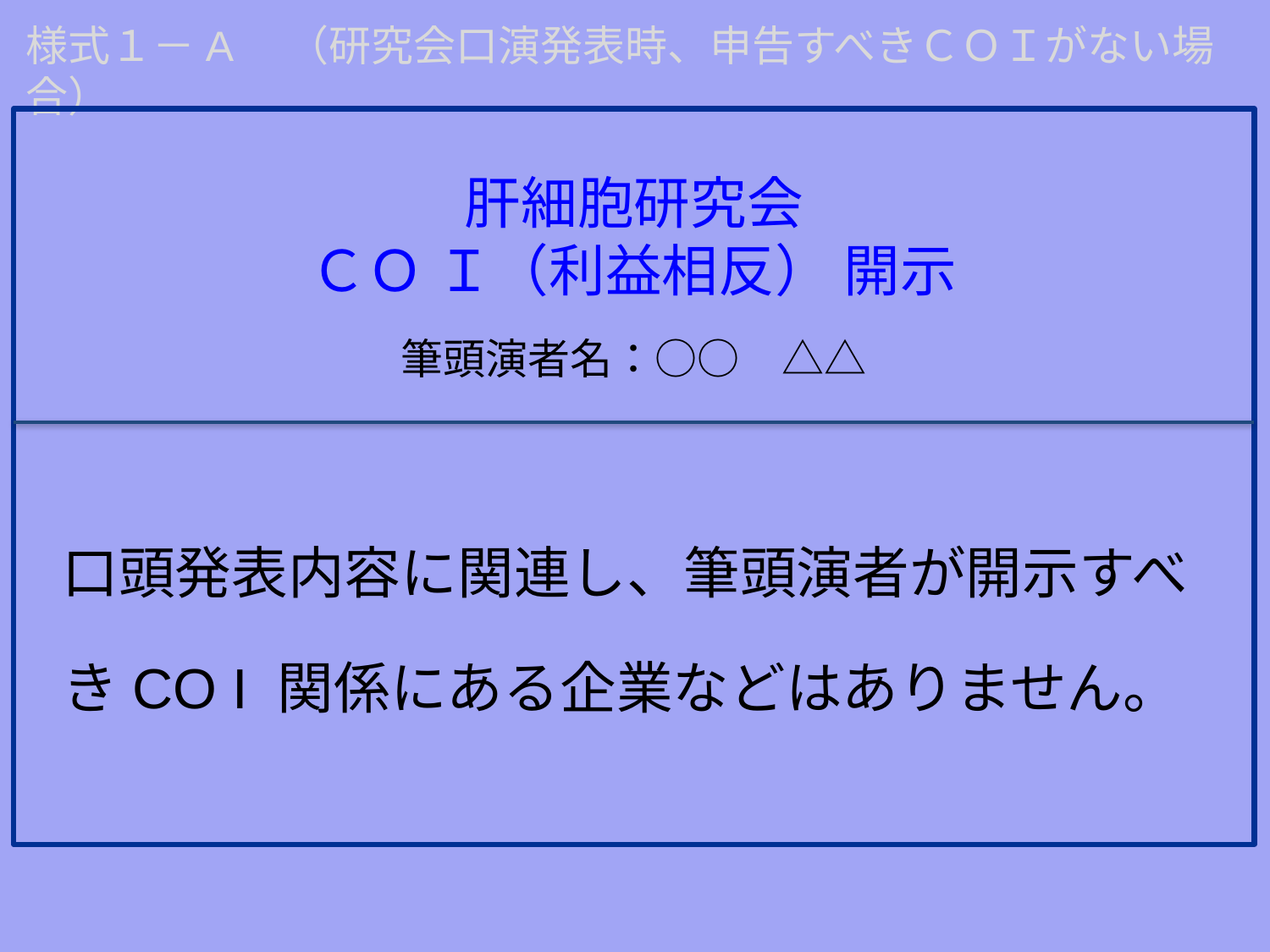

様式１－A　（研究会口演発表時、申告すべきＣＯＩがない場合）

# 肝細胞研究会 ＣＯ Ｉ（利益相反） 開示 　 筆頭演者名：○○　△△
口頭発表内容に関連し、筆頭演者が開示すべきCO I 関係にある企業などはありません。